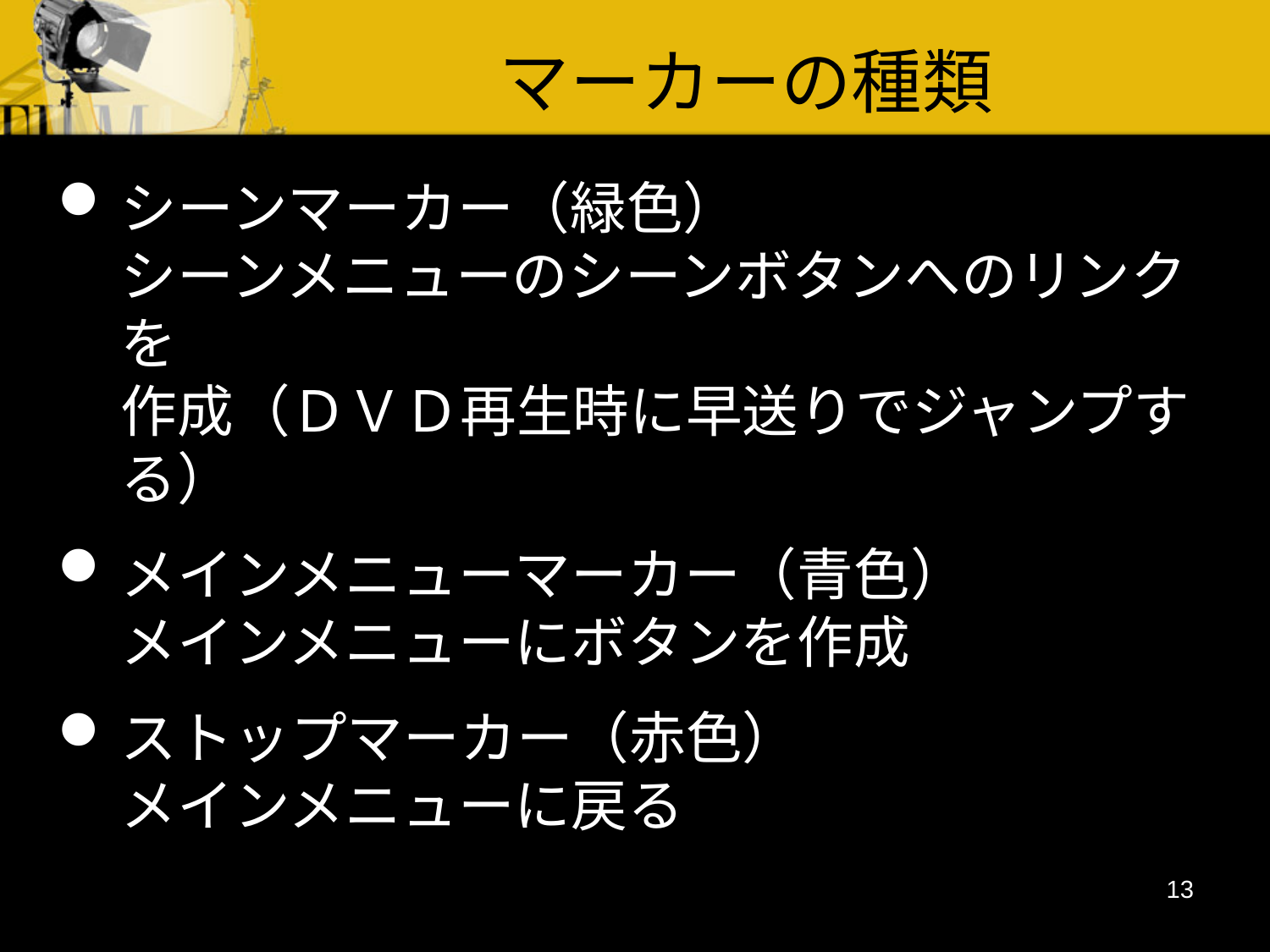

マーカーの種類
シーンマーカー（緑色）
シーンメニューのシーンボタンへのリンクを
作成（ＤＶＤ再生時に早送りでジャンプする）
メインメニューマーカー（青色）
メインメニューにボタンを作成
ストップマーカー（赤色）
メインメニューに戻る
13